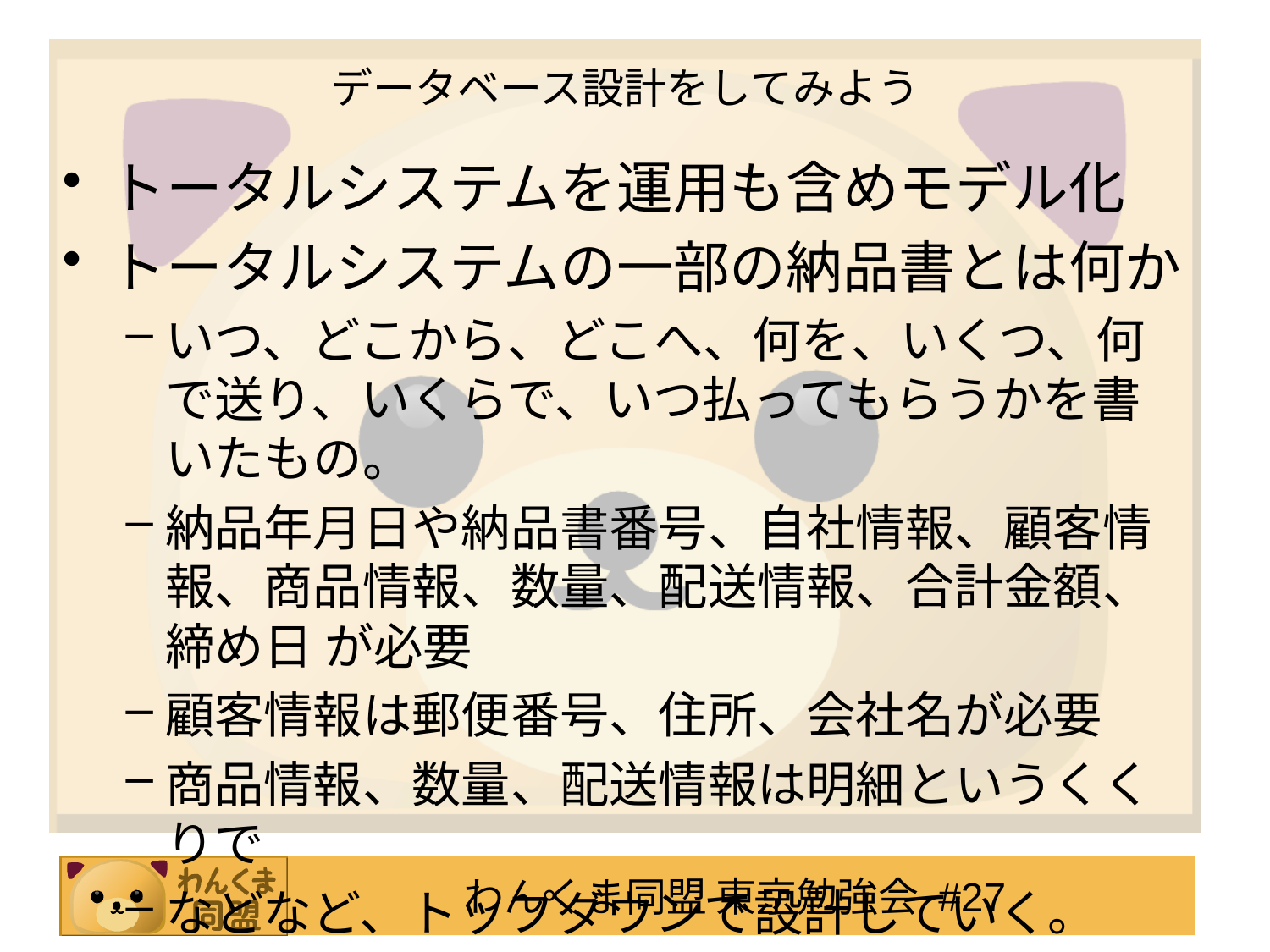

# データベース設計をしてみよう
トータルシステムを運用も含めモデル化
トータルシステムの一部の納品書とは何か
いつ、どこから、どこへ、何を、いくつ、何で送り、いくらで、いつ払ってもらうかを書いたもの。
納品年月日や納品書番号、自社情報、顧客情報、商品情報、数量、配送情報、合計金額、締め日 が必要
顧客情報は郵便番号、住所、会社名が必要
商品情報、数量、配送情報は明細というくくりで
などなど、トップダウンで設計していく。